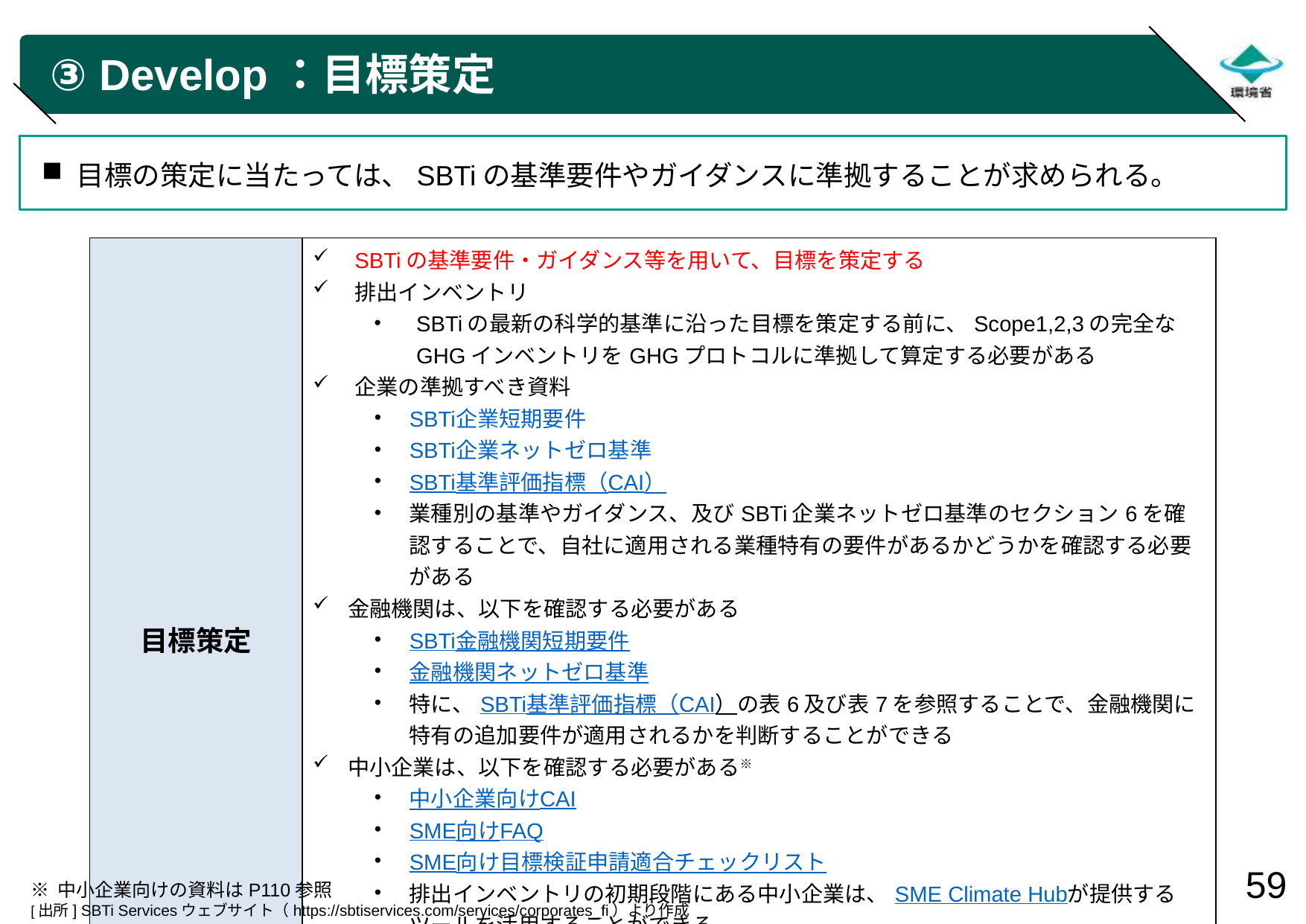

# ③ Develop：目標策定
目標の策定に当たっては、SBTiの基準要件やガイダンスに準拠することが求められる。
| 目標策定 | SBTiの基準要件・ガイダンス等を用いて、目標を策定する 排出インベントリ SBTiの最新の科学的基準に沿った目標を策定する前に、Scope1,2,3の完全なGHGインベントリをGHGプロトコルに準拠して算定する必要がある 企業の準拠すべき資料 SBTi企業短期要件 SBTi企業ネットゼロ基準 SBTi基準評価指標（CAI） 業種別の基準やガイダンス、及びSBTi企業ネットゼロ基準のセクション6を確認することで、自社に適用される業種特有の要件があるかどうかを確認する必要がある 金融機関は、以下を確認する必要がある SBTi金融機関短期要件 金融機関ネットゼロ基準 特に、SBTi基準評価指標（CAI）の表6及び表7を参照することで、金融機関に特有の追加要件が適用されるかを判断することができる 中小企業は、以下を確認する必要がある※ 中小企業向けCAI SME向けFAQ SME向け目標検証申請適合チェックリスト 排出インベントリの初期段階にある中小企業は、SME Climate Hubが提供するツールを活用することができる 目標設定ツール 企業及び金融機関は、SBTiの目標設定ツールと、利用可能な場合は業種別のツールを用いて、目標のモデリング及び申請を行う必要がある |
| --- | --- |
※ 中小企業向けの資料はP110参照
[出所] SBTi Servicesウェブサイト（https://sbtiservices.com/services/corporates_fi）より作成